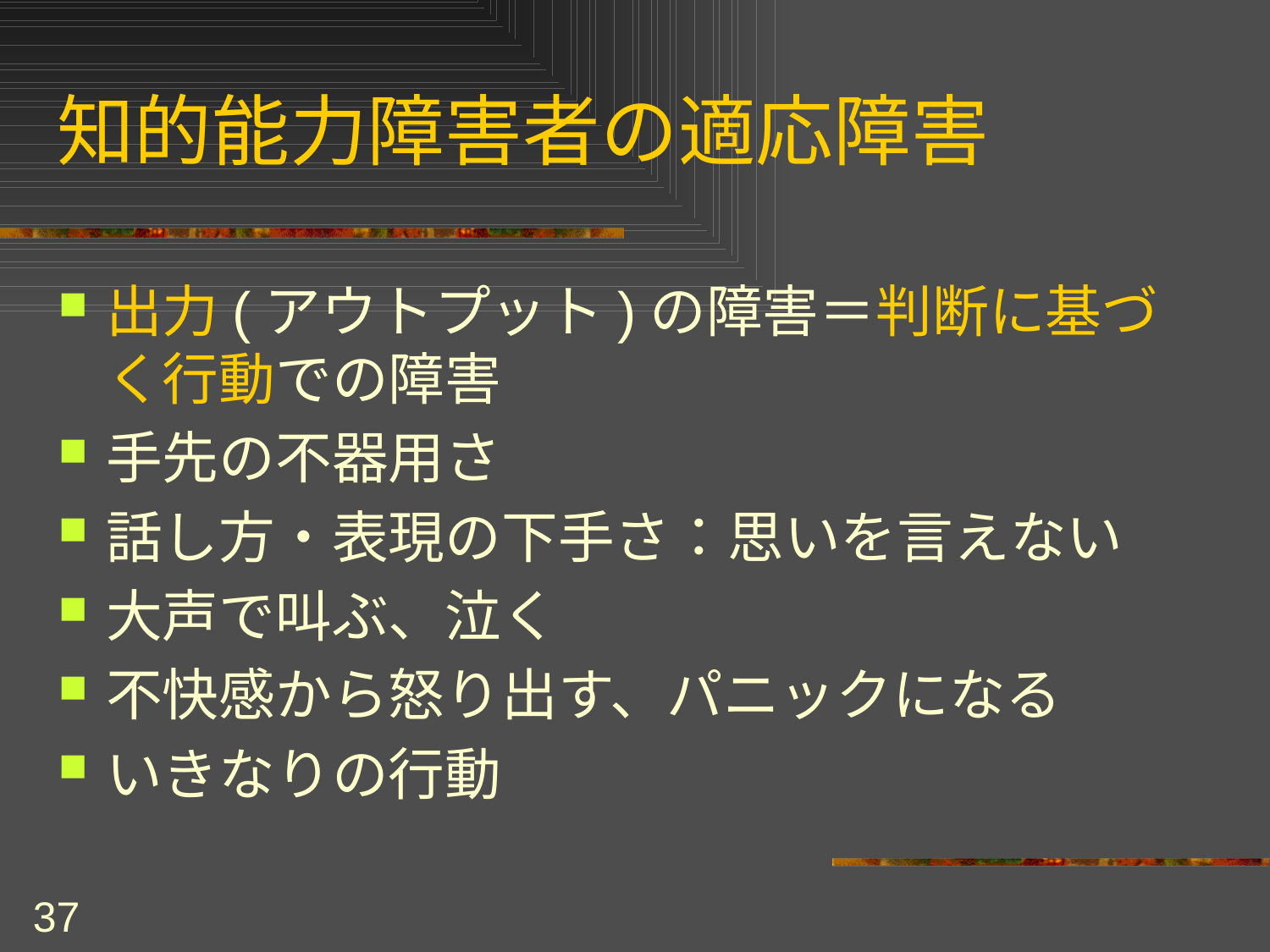

# 知的能力障害者の適応障害
出力(アウトプット)の障害＝判断に基づく行動での障害
手先の不器用さ
話し方・表現の下手さ：思いを言えない
大声で叫ぶ、泣く
不快感から怒り出す、パニックになる
いきなりの行動
37